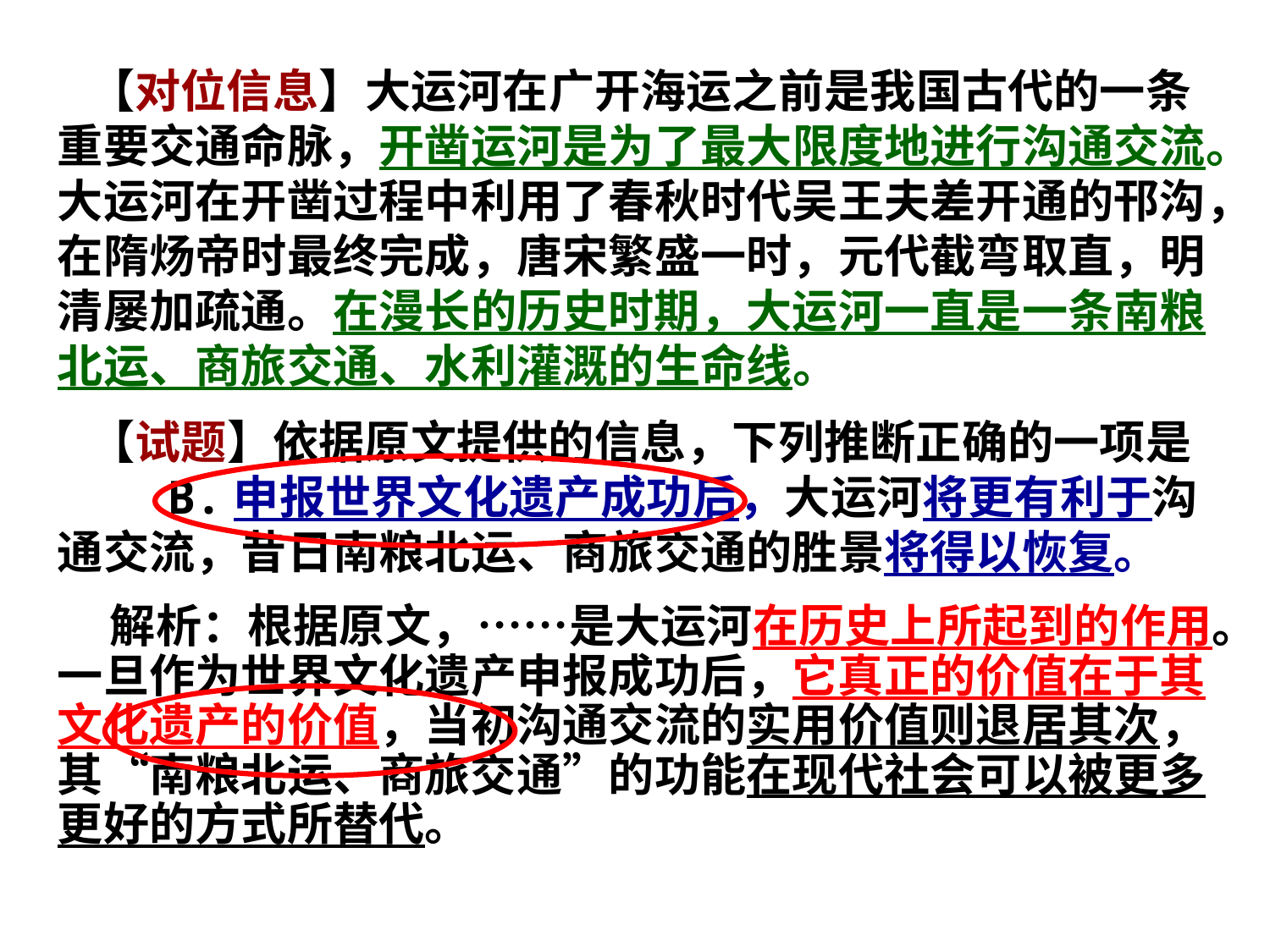

【对位信息】大运河在广开海运之前是我国古代的一条重要交通命脉，开凿运河是为了最大限度地进行沟通交流。大运河在开凿过程中利用了春秋时代吴王夫差开通的邗沟，在隋炀帝时最终完成，唐宋繁盛一时，元代截弯取直，明清屡加疏通。在漫长的历史时期，大运河一直是一条南粮北运、商旅交通、水利灌溉的生命线。

  【试题】依据原文提供的信息，下列推断正确的一项是
    B.申报世界文化遗产成功后，大运河将更有利于沟通交流，昔日南粮北运、商旅交通的胜景将得以恢复。

    解析：根据原文，……是大运河在历史上所起到的作用。一旦作为世界文化遗产申报成功后，它真正的价值在于其文化遗产的价值，当初沟通交流的实用价值则退居其次，其“南粮北运、商旅交通”的功能在现代社会可以被更多更好的方式所替代。